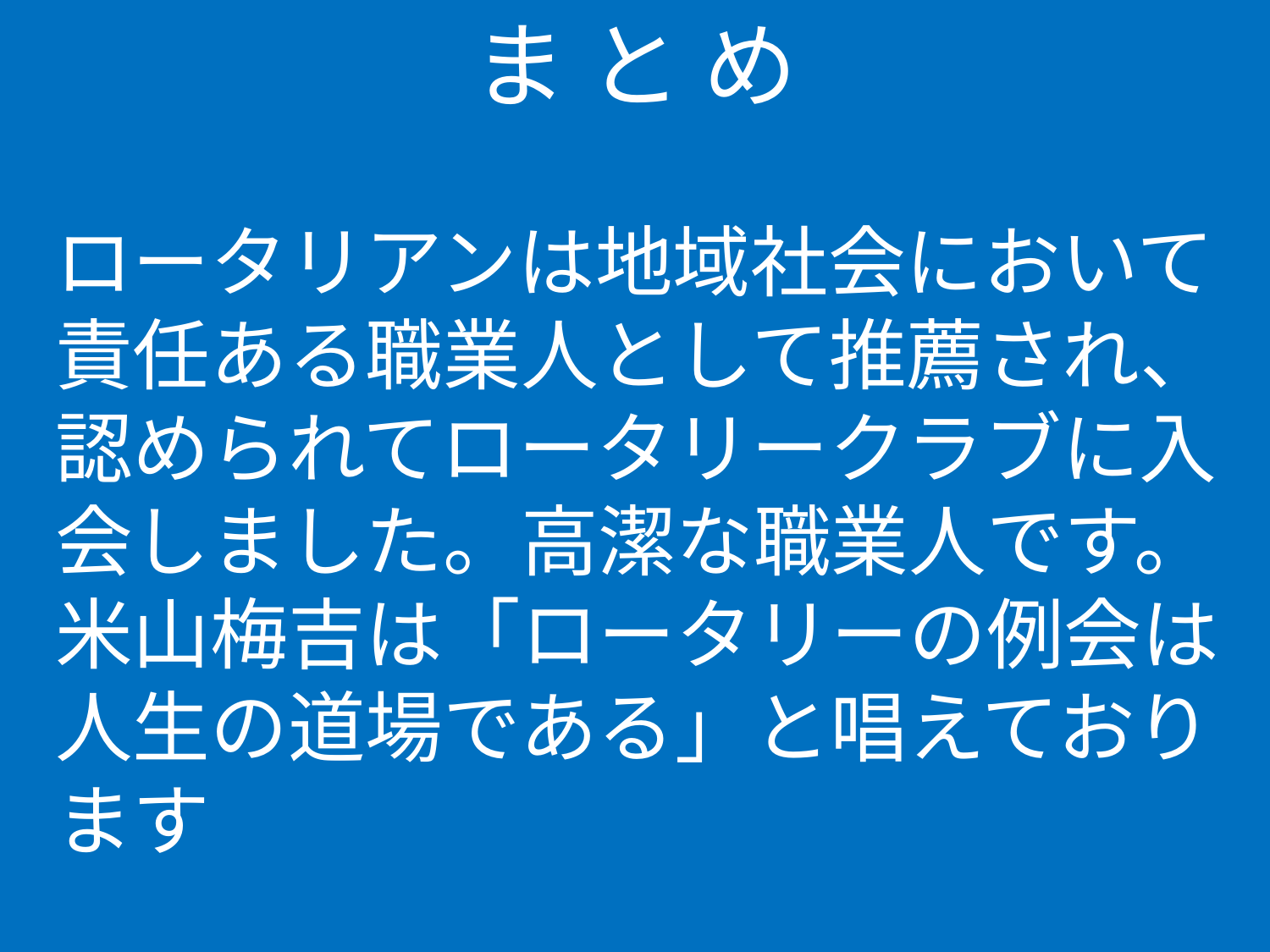

# ま と め
ロータリアンは地域社会において責任ある職業人として推薦され、認められてロータリークラブに入会しました。高潔な職業人です。
米山梅吉は「ロータリーの例会は人生の道場である」と唱えております